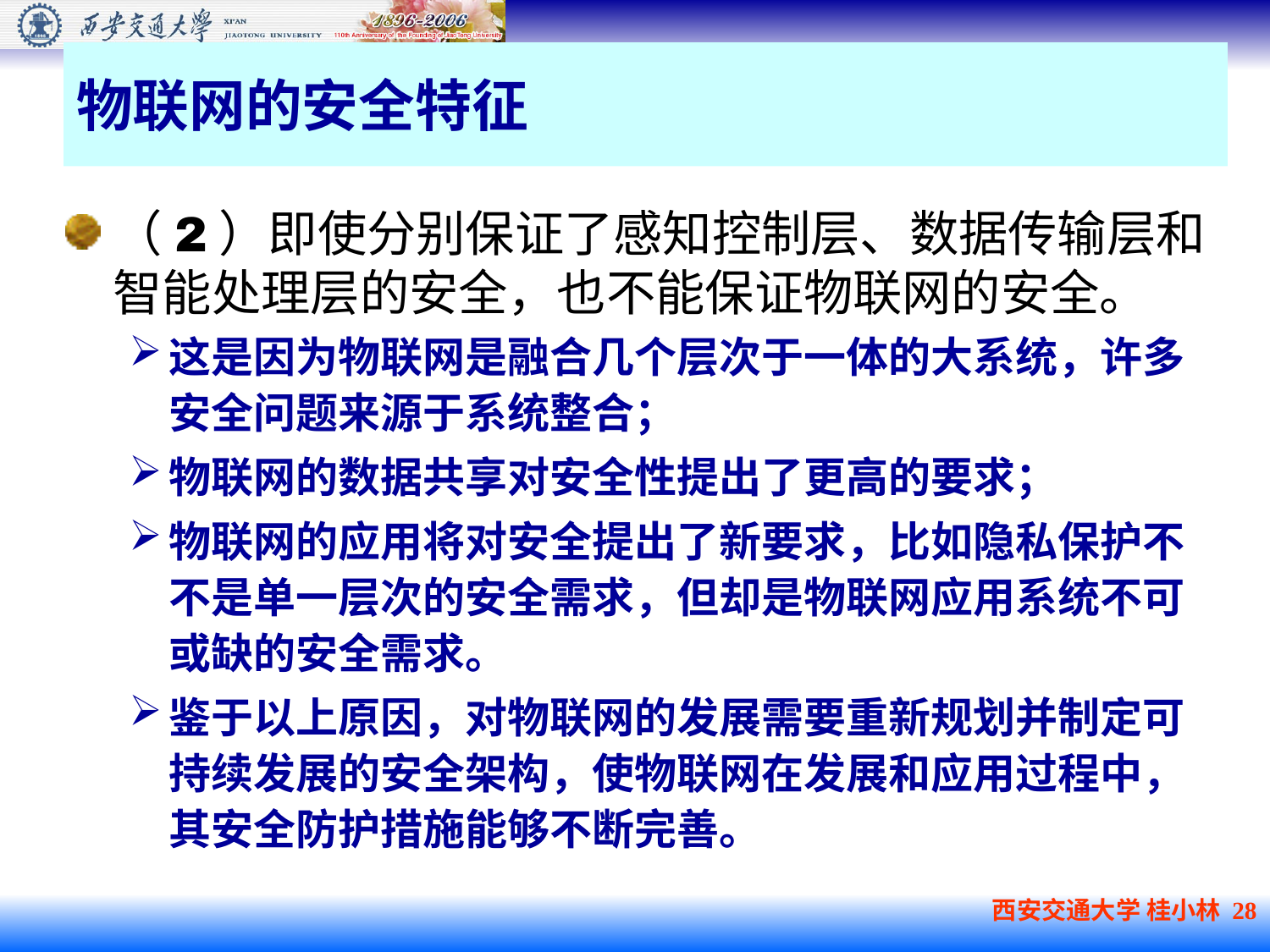

# 物联网的安全特征
（2）即使分别保证了感知控制层、数据传输层和智能处理层的安全，也不能保证物联网的安全。
这是因为物联网是融合几个层次于一体的大系统，许多安全问题来源于系统整合；
物联网的数据共享对安全性提出了更高的要求；
物联网的应用将对安全提出了新要求，比如隐私保护不不是单一层次的安全需求，但却是物联网应用系统不可或缺的安全需求。
鉴于以上原因，对物联网的发展需要重新规划并制定可持续发展的安全架构，使物联网在发展和应用过程中，其安全防护措施能够不断完善。
西安交通大学 桂小林 28